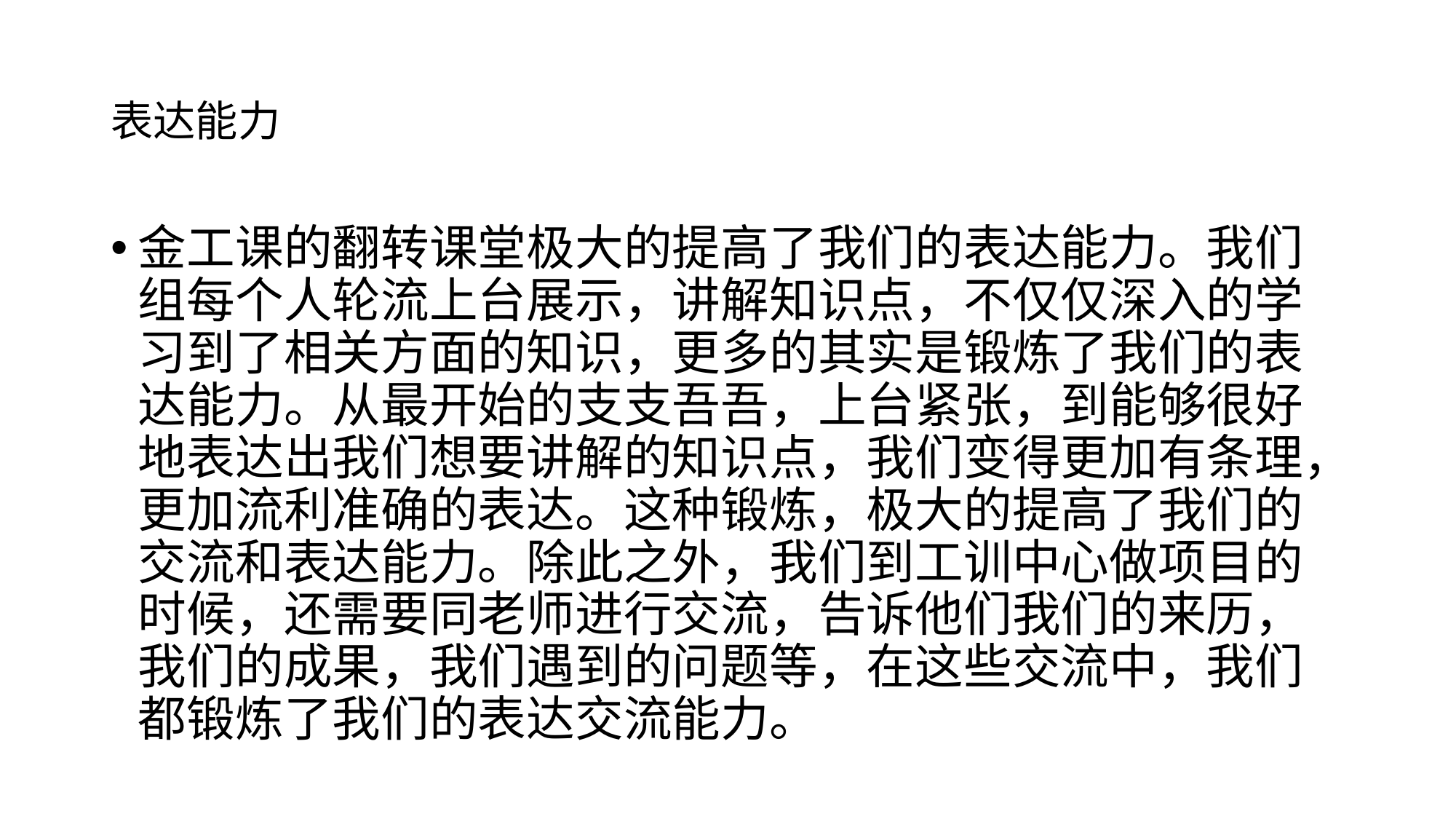

# 表达能力
金工课的翻转课堂极大的提高了我们的表达能力。我们组每个人轮流上台展示，讲解知识点，不仅仅深入的学习到了相关方面的知识，更多的其实是锻炼了我们的表达能力。从最开始的支支吾吾，上台紧张，到能够很好地表达出我们想要讲解的知识点，我们变得更加有条理，更加流利准确的表达。这种锻炼，极大的提高了我们的交流和表达能力。除此之外，我们到工训中心做项目的时候，还需要同老师进行交流，告诉他们我们的来历，我们的成果，我们遇到的问题等，在这些交流中，我们都锻炼了我们的表达交流能力。